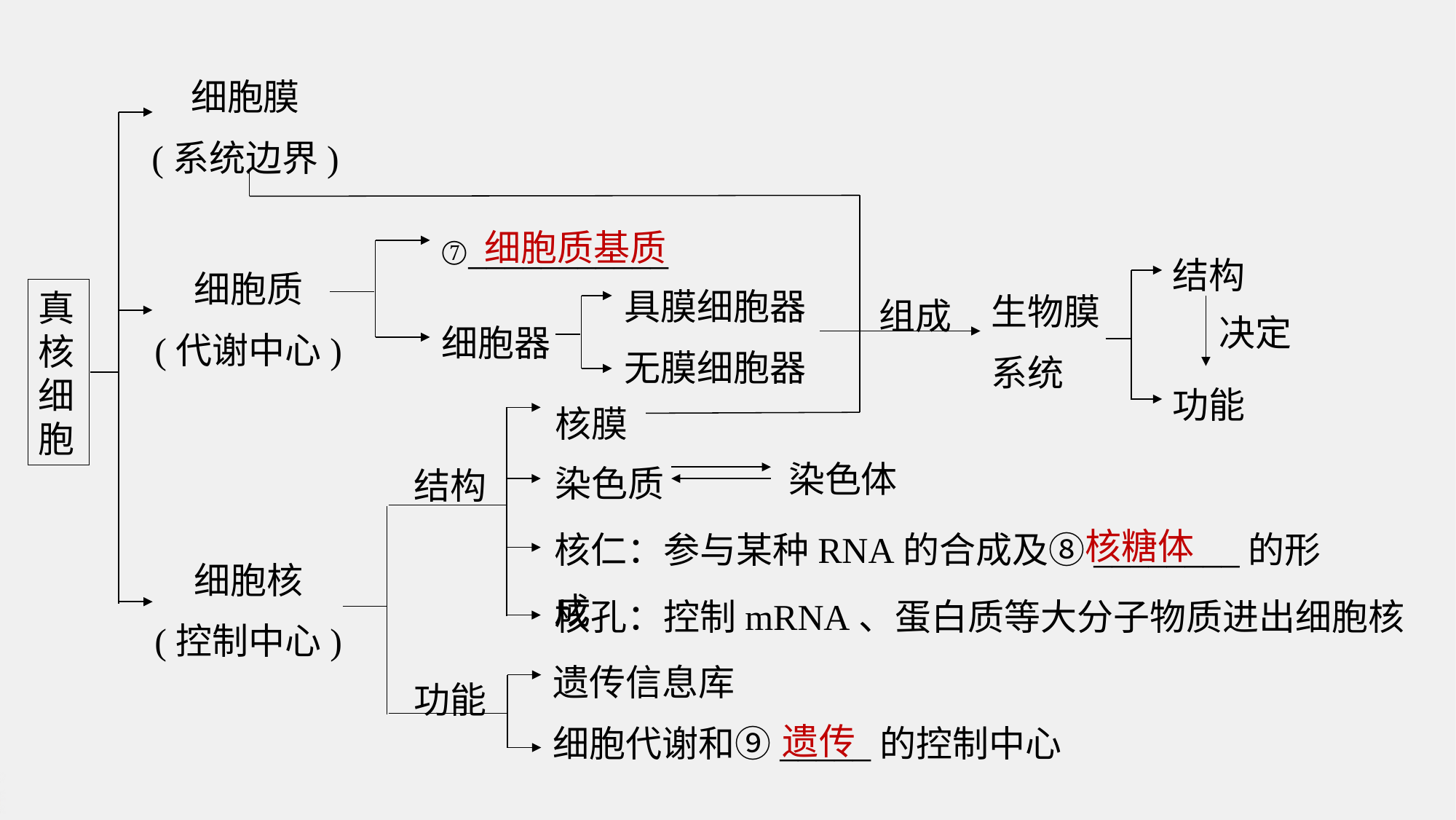

细胞膜
(系统边界)
细胞质基质
⑦___________
结构
细胞质
(代谢中心)
具膜细胞器
无膜细胞器
生物膜
系统
组成
真核细胞
决定
细胞器
功能
核膜
染色体
染色质
结构
核糖体
核仁：参与某种RNA的合成及⑧________的形成
细胞核
(控制中心)
核孔：控制mRNA、蛋白质等大分子物质进出细胞核
遗传信息库
细胞代谢和⑨_____的控制中心
功能
遗传